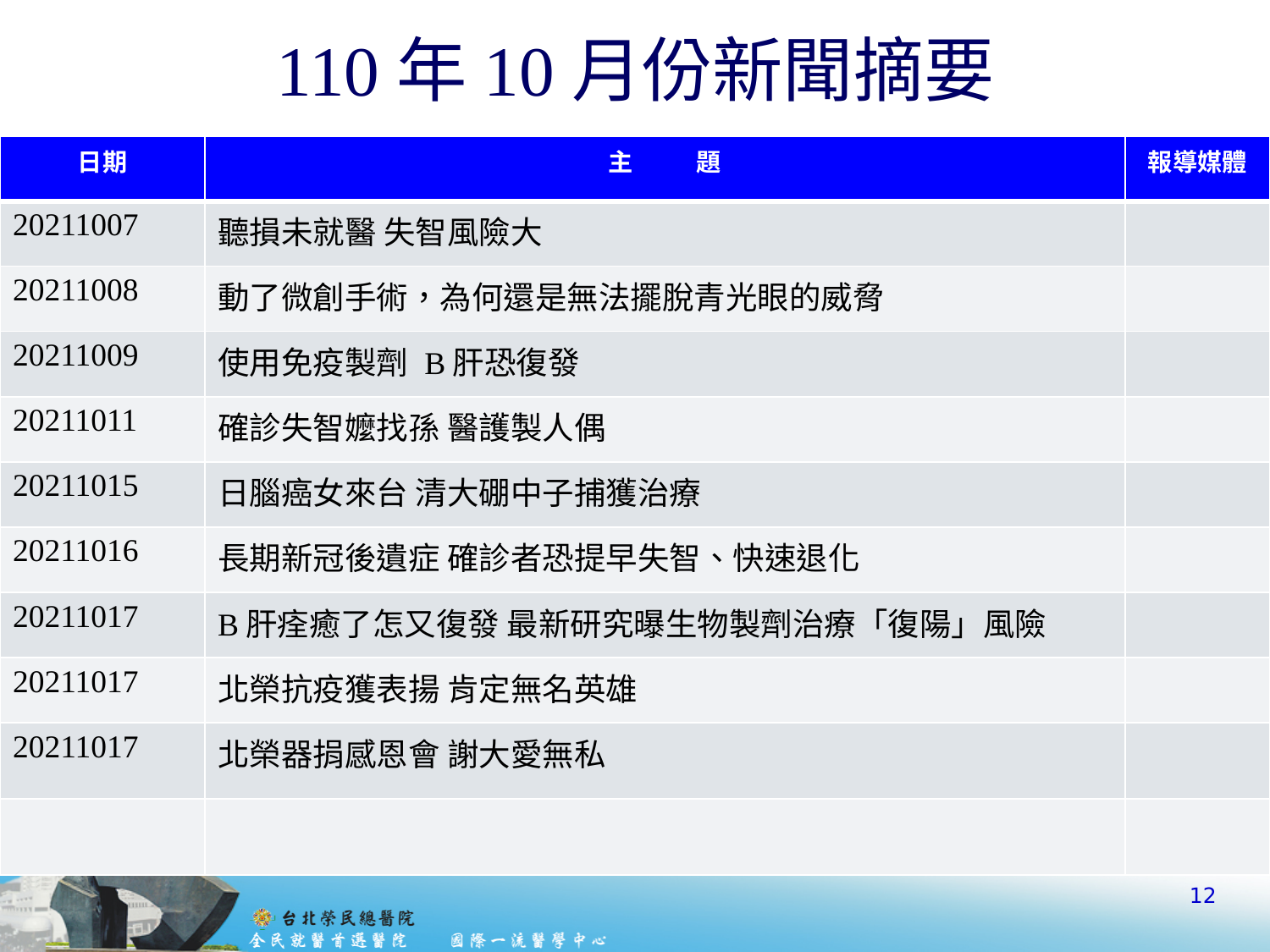

# 110年10月份新聞摘要
| 日期 | 主 題 | 報導媒體 |
| --- | --- | --- |
| 20211007 | 聽損未就醫 失智風險大 |  |
| 20211008 | 動了微創手術，為何還是無法擺脫青光眼的威脅 |  |
| 20211009 | 使用免疫製劑 B肝恐復發 |  |
| 20211011 | 確診失智嬤找孫 醫護製人偶 |  |
| 20211015 | 日腦癌女來台 清大硼中子捕獲治療 |  |
| 20211016 | 長期新冠後遺症 確診者恐提早失智、快速退化 |  |
| 20211017 | B肝痊癒了怎又復發 最新研究曝生物製劑治療「復陽」風險 |  |
| 20211017 | 北榮抗疫獲表揚 肯定無名英雄 |  |
| 20211017 | 北榮器捐感恩會 謝大愛無私 |  |
|  |  |  |
12